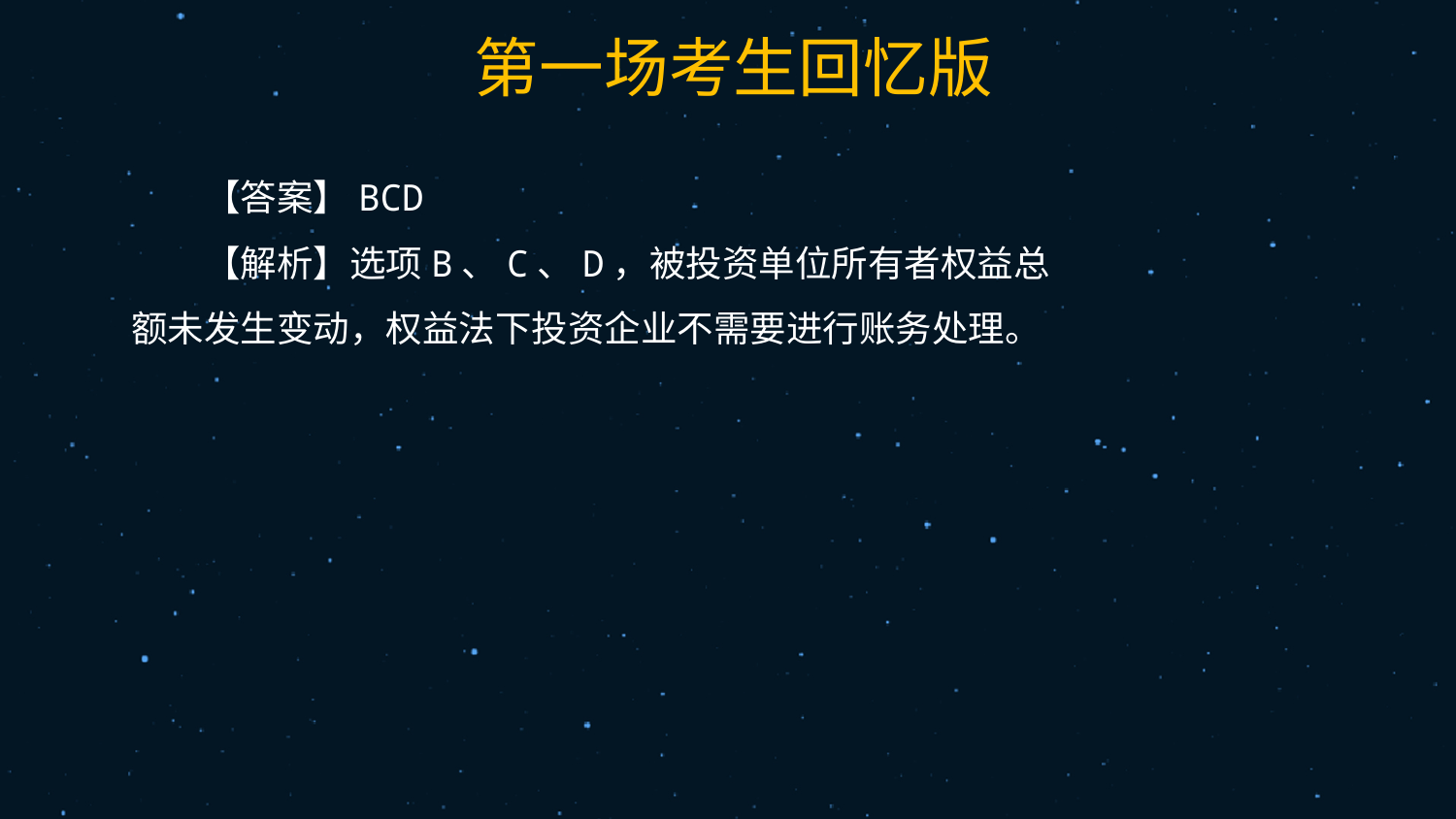

39
【答案】BCD
【解析】选项B、C、D，被投资单位所有者权益总额未发生变动，权益法下投资企业不需要进行账务处理。